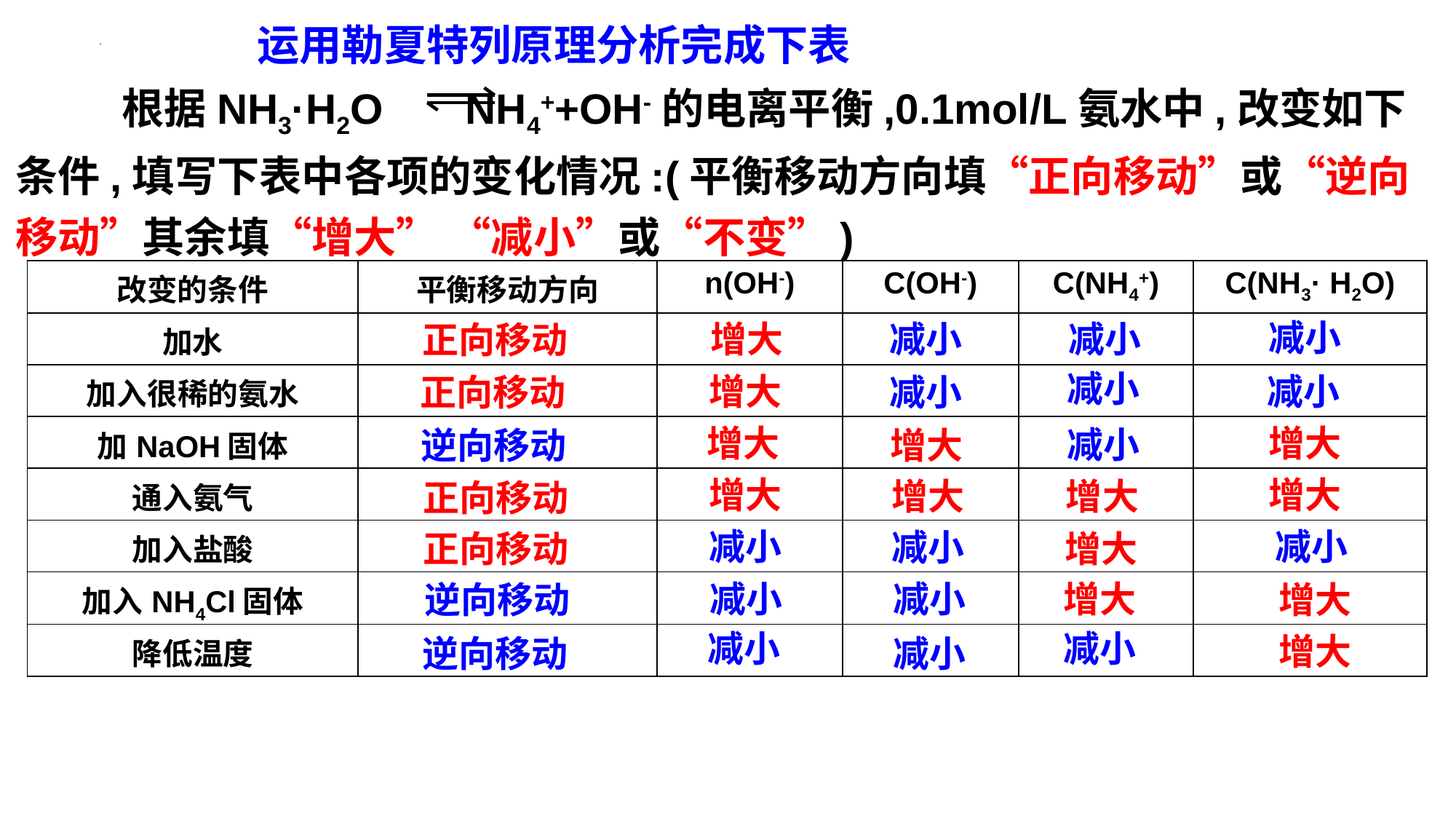

运用勒夏特列原理分析完成下表
          根据NH3·H2O       NH4++OH-的电离平衡,0.1mol/L氨水中,改变如下条件,填写下表中各项的变化情况:(平衡移动方向填“正向移动”或“逆向移动”其余填“增大” “减小”或“不变”)
| 改变的条件 | 平衡移动方向 | n(OH-) | C(OH-) | C(NH4+) | C(NH3· H2O) |
| --- | --- | --- | --- | --- | --- |
| 加水 |  |  |  |  |  |
| 加入很稀的氨水 |  |  |  |  |  |
| 加NaOH固体 |  |  |  |  |  |
| 通入氨气 |  |  |  |  |  |
| 加入盐酸 |  |  |  |  |  |
| 加入NH4Cl固体 |  |  |  |  |  |
| 降低温度 |  |  |  |  |  |
减小
增大
减小
减小
正向移动
减小
增大
减小
正向移动
减小
增大
增大
减小
逆向移动
增大
增大
增大
增大
增大
正向移动
减小
减小
减小
正向移动
增大
减小
减小
增大
逆向移动
增大
减小
减小
增大
逆向移动
减小